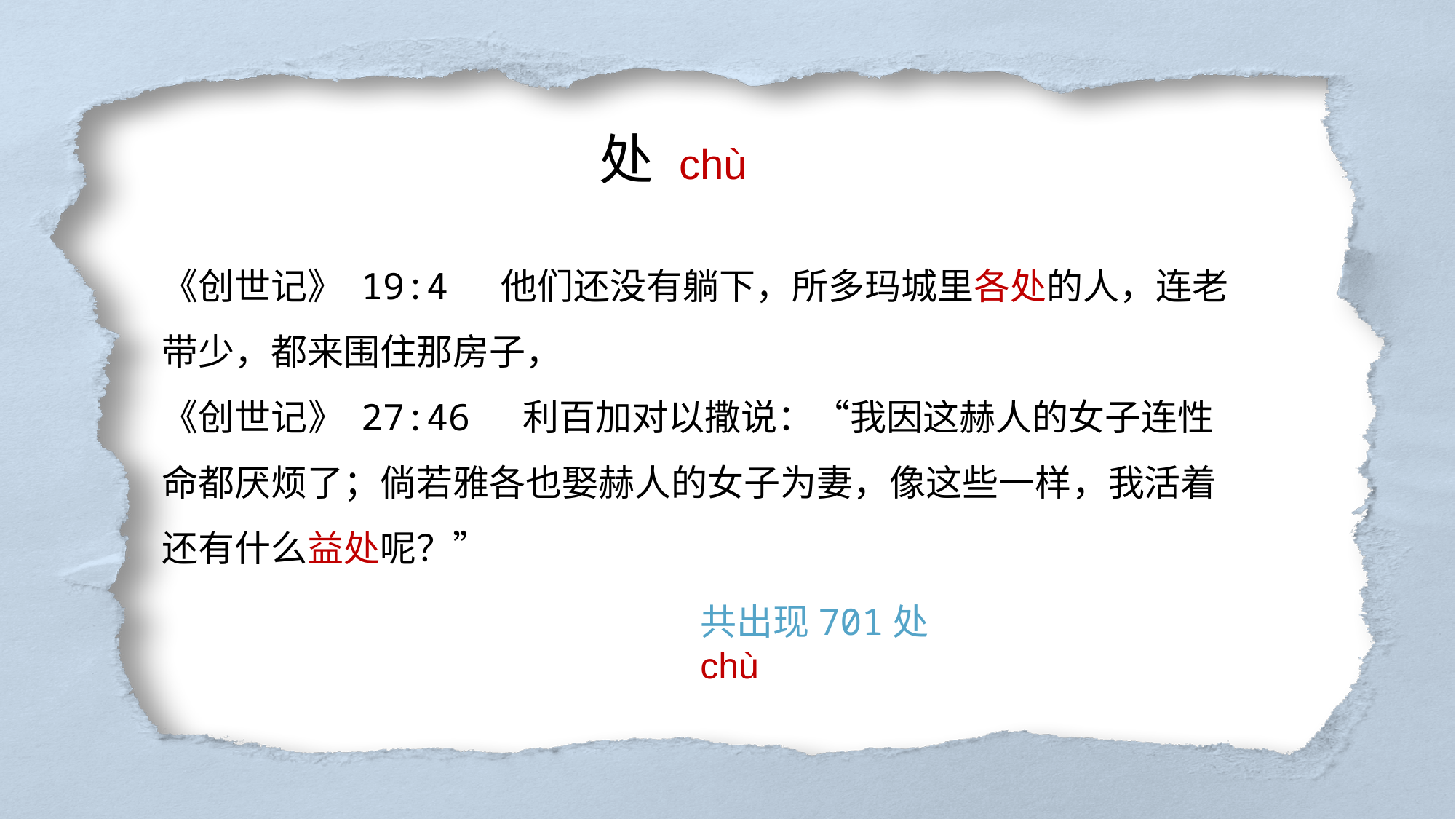

处 chù
《创世记》 19:4  他们还没有躺下，所多玛城里各处的人，连老带少，都来围住那房子，
《创世记》 27:46  利百加对以撒说：“我因这赫人的女子连性命都厌烦了；倘若雅各也娶赫人的女子为妻，像这些一样，我活着还有什么益处呢？”
共出现701处chù